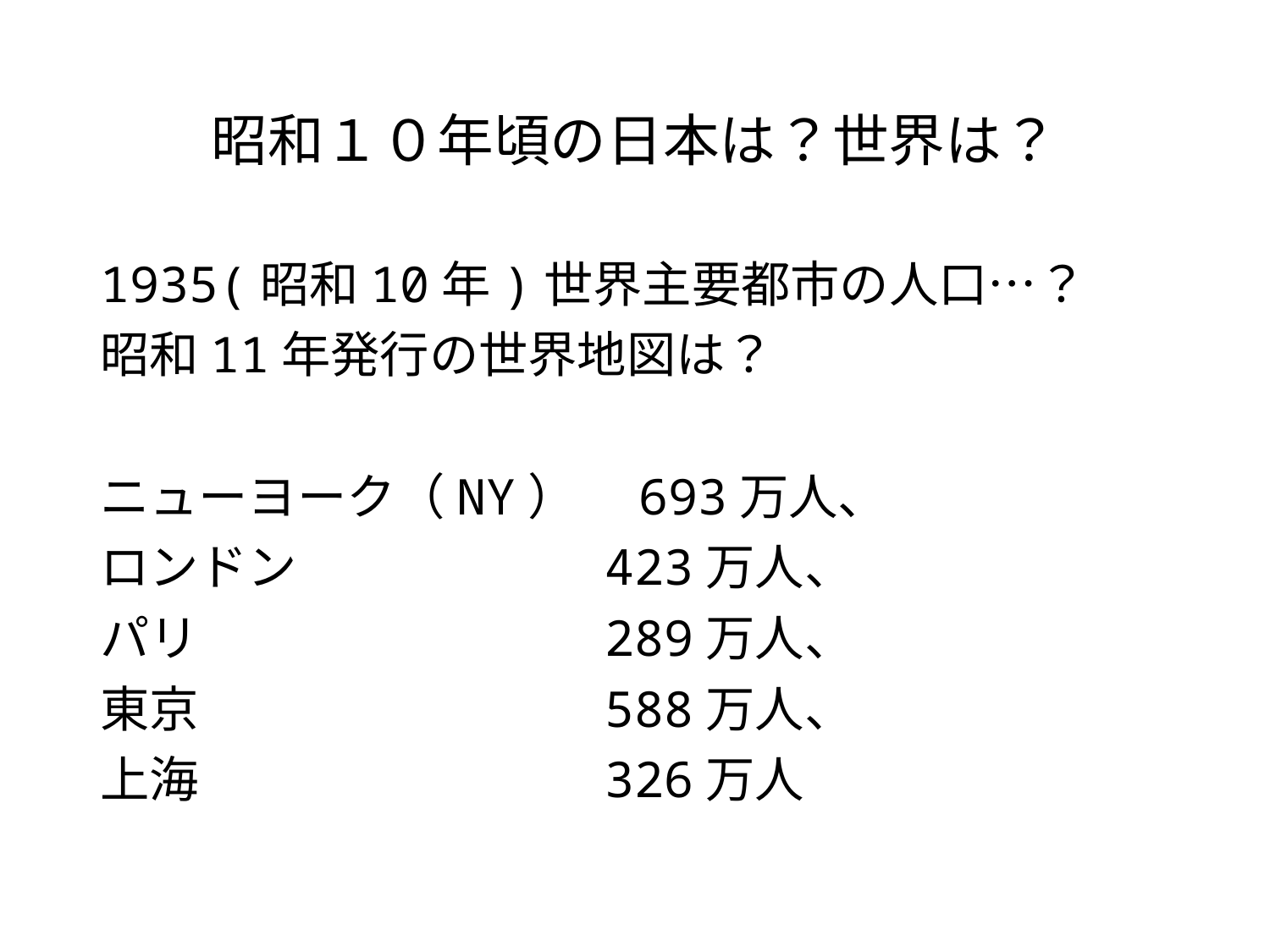

# 昭和１０年頃の日本は？世界は？
1935(昭和10年)世界主要都市の人口…？
昭和11年発行の世界地図は？

ニューヨーク（NY）　693万人、
ロンドン　　　　　　423万人、
パリ　　　　　　　　289万人、
東京　　　　　　　　588万人、
上海　　　　　　　　326万人